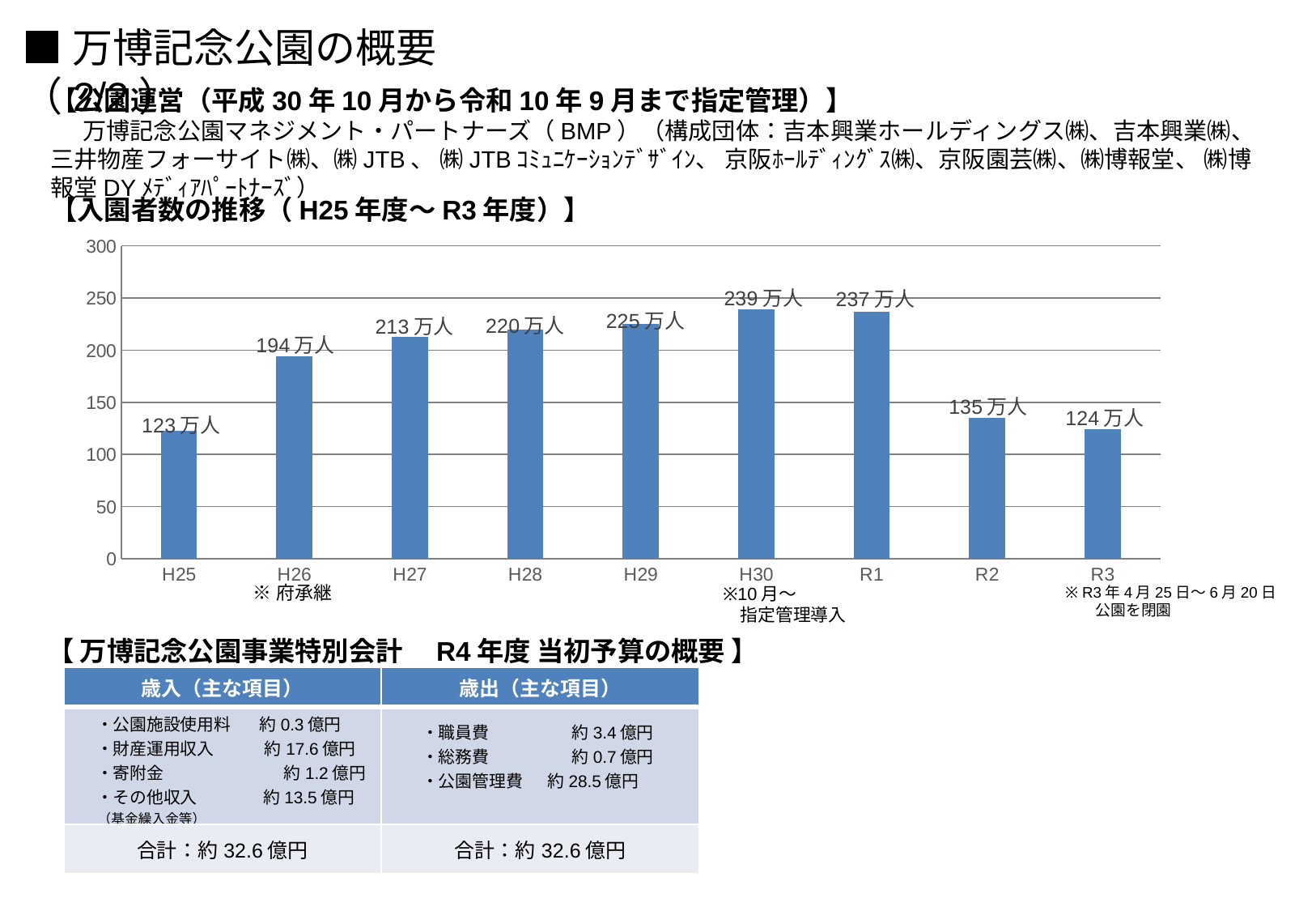

■万博記念公園の概要　　　　　　　　　　　　　　　　　　　　　（2/2）
【公園運営（平成30年10月から令和10年9月まで指定管理）】
　　万博記念公園マネジメント・パートナーズ（BMP）（構成団体：吉本興業ホールディングス㈱、吉本興業㈱、三井物産フォーサイト㈱、㈱JTB、 ㈱JTBｺﾐｭﾆｹｰｼｮﾝﾃﾞｻﾞｲﾝ、 京阪ﾎｰﾙﾃﾞｨﾝｸﾞｽ㈱、京阪園芸㈱、㈱博報堂、 ㈱博報堂DYﾒﾃﾞｨｱﾊﾟｰﾄﾅｰｽﾞ）
【入園者数の推移（H25年度～R3年度）】

### Chart

| Category | 系列 1 |
|---|---|
| H25 | 123.0 |
| H26 | 194.0 |
| H27 | 213.0 |
| H28 | 220.0 |
| H29 | 225.0 |
| H30 | 239.0 |
| R1 | 237.0 |
| R2 | 135.0 |
| R3 | 124.0 |
※府承継
※10月～
　指定管理導入
※ R3年4月25日～6月20日
　　公園を閉園
【 万博記念公園事業特別会計　R4年度 当初予算の概要 】
| 歳入（主な項目） | 歳出（主な項目） |
| --- | --- |
| ・公園施設使用料　 約0.3億円 ・財産運用収入　　　約17.6億円 ・寄附金　　　　　 　 約1.2億円 ・その他収入　　　 約13.5億円 （基金繰入金等） | ・職員費　　　 　約3.4億円 ・総務費　　 　 　約0.7億円 ・公園管理費 　約28.5億円 |
| 合計：約32.6億円 | 合計：約32.6億円 |